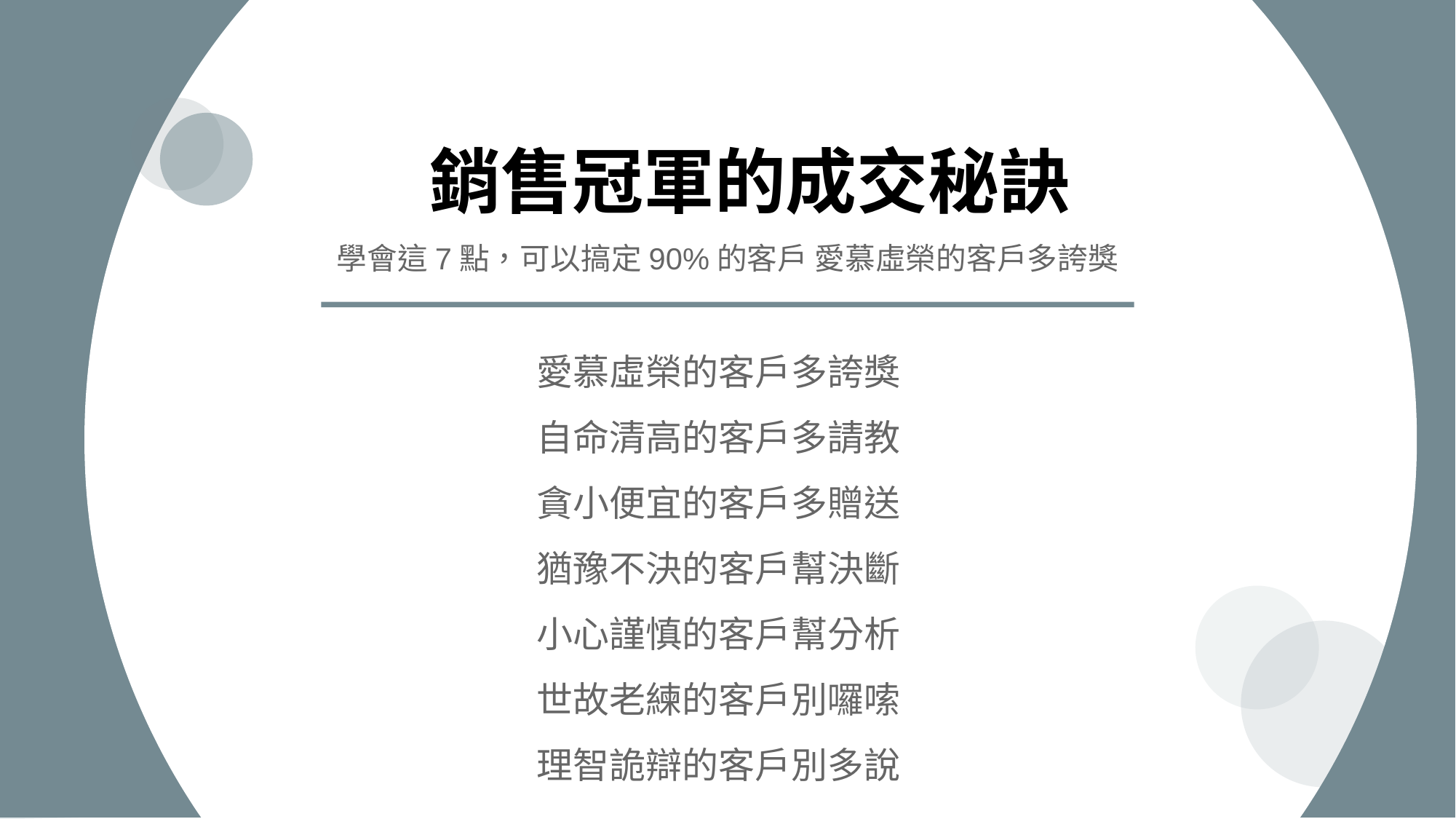

銷售冠軍的成交秘訣

學會這7點，可以搞定90%的客戶 愛慕虛榮的客戶多誇獎

愛慕虛榮的客戶多誇獎
自命清高的客戶多請教
貪小便宜的客戶多贈送
猶豫不決的客戶幫決斷
小心謹慎的客戶幫分析
世故老練的客戶別囉嗦
理智詭辯的客戶別多說